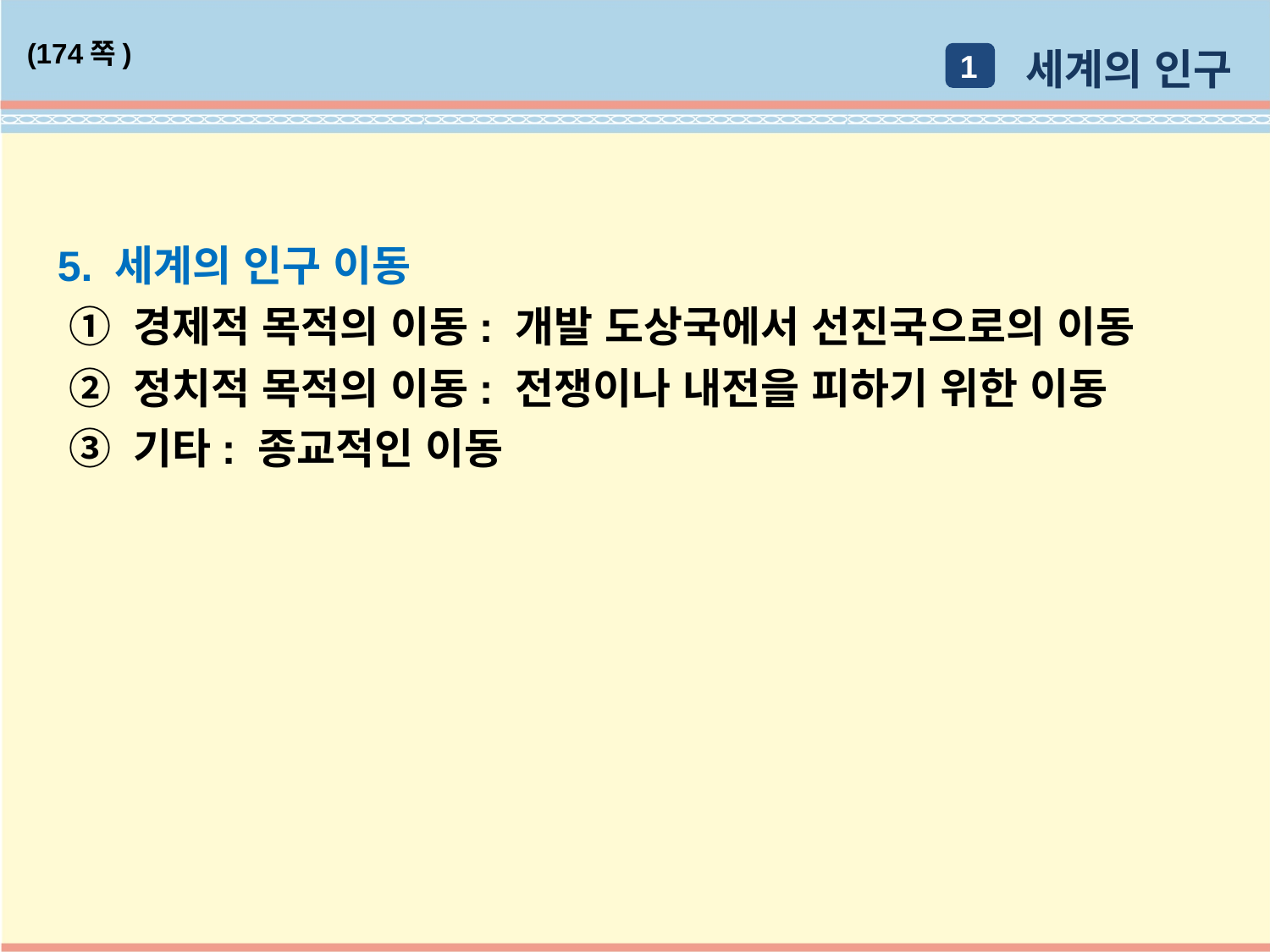

세계의 인구
(174쪽)
1
5. 세계의 인구 이동
 ① 경제적 목적의 이동: 개발 도상국에서 선진국으로의 이동
 ② 정치적 목적의 이동: 전쟁이나 내전을 피하기 위한 이동
 ③ 기타: 종교적인 이동